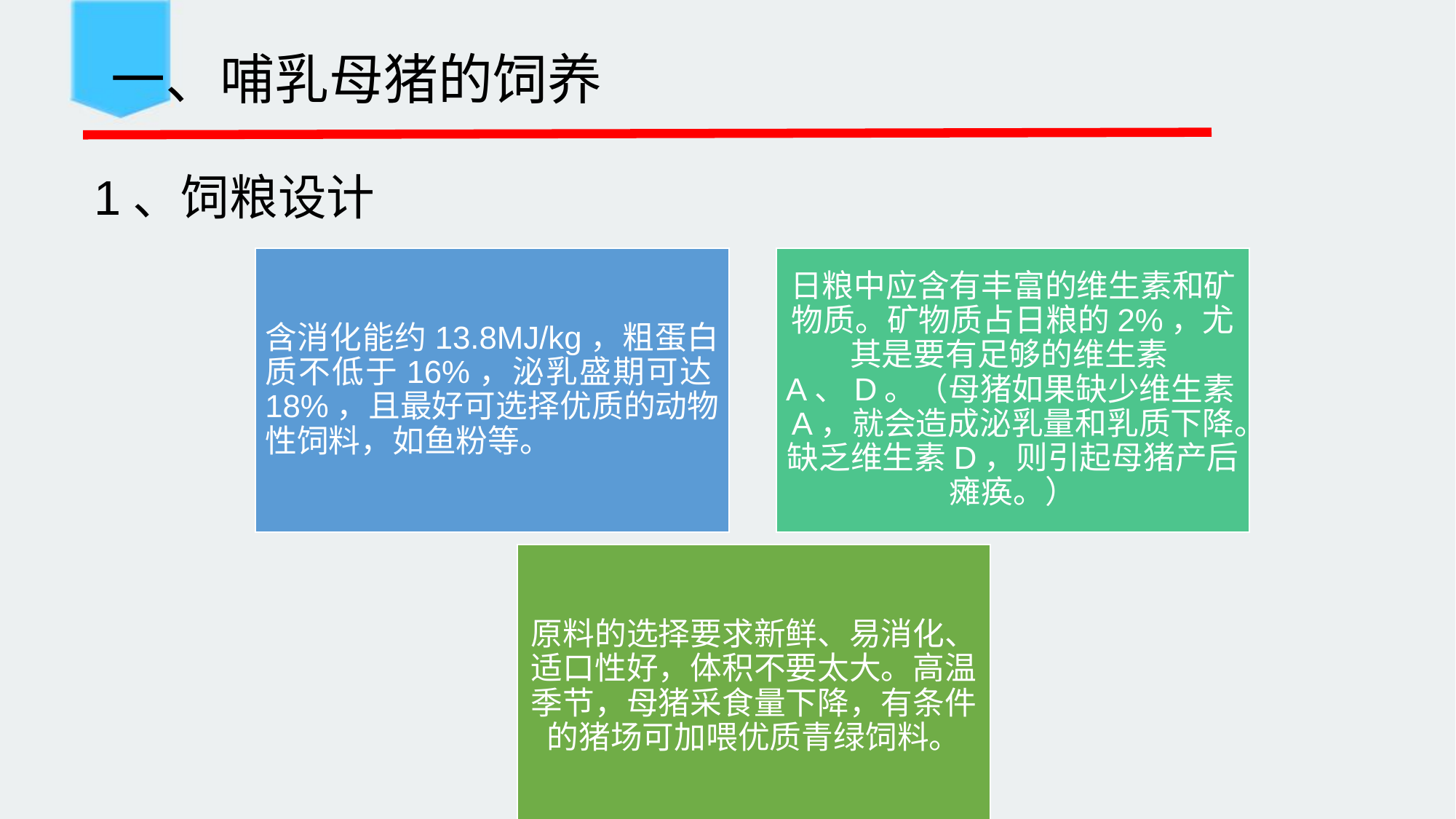

一、哺乳母猪的饲养
# 1、饲粮设计
含消化能约13.8MJ/kg，粗蛋白质不低于16%，泌乳盛期可达18%，且最好可选择优质的动物性饲料，如鱼粉等。
日粮中应含有丰富的维生素和矿物质。矿物质占日粮的2%，尤其是要有足够的维生素A、D。（母猪如果缺少维生素A，就会造成泌乳量和乳质下降。缺乏维生素D，则引起母猪产后瘫痪。）
原料的选择要求新鲜、易消化、适口性好，体积不要太大。高温季节，母猪采食量下降，有条件的猪场可加喂优质青绿饲料。